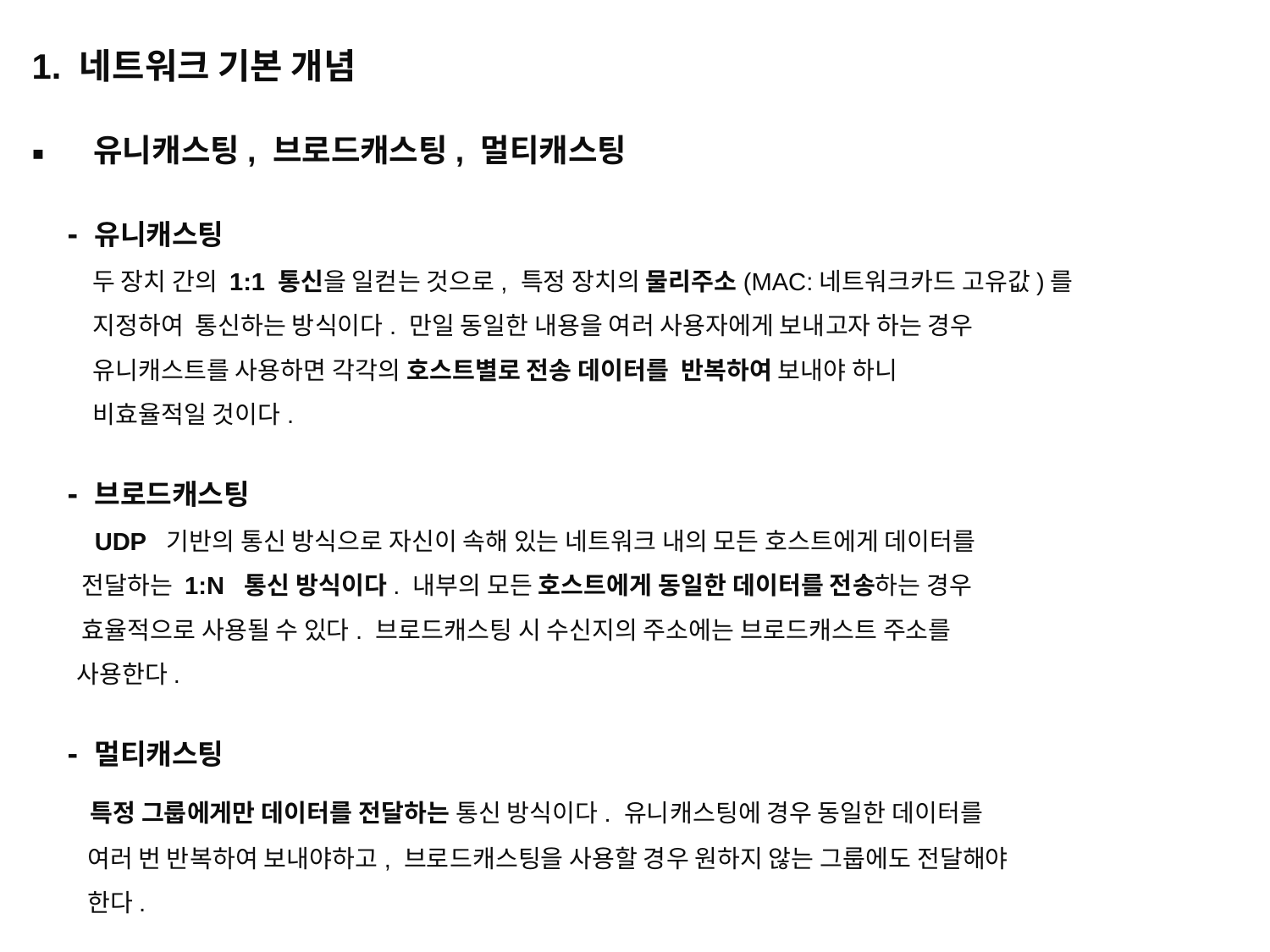

1. 네트워크 기본 개념

  유니캐스팅, 브로드캐스팅, 멀티캐스팅

    - 유니캐스팅
          두 장치 간의 1:1 통신을 일컫는 것으로, 특정 장치의 물리주소(MAC:네트워크카드 고유값)를
          지정하여  통신하는 방식이다. 만일 동일한 내용을 여러 사용자에게 보내고자 하는 경우
          유니캐스트를 사용하면 각각의 호스트별로 전송 데이터를  반복하여 보내야 하니
          비효율적일 것이다.

    - 브로드캐스팅
         UDP  기반의 통신 방식으로 자신이 속해 있는 네트워크 내의 모든 호스트에게 데이터를
        전달하는 1:N  통신 방식이다. 내부의 모든 호스트에게 동일한 데이터를 전송하는 경우
        효율적으로 사용될 수 있다. 브로드캐스팅 시 수신지의 주소에는 브로드캐스트 주소를
       사용한다.

    - 멀티캐스팅
       특정 그룹에게만 데이터를 전달하는 통신 방식이다. 유니캐스팅에 경우 동일한 데이터를
         여러 번 반복하여 보내야하고, 브로드캐스팅을 사용할 경우 원하지 않는 그룹에도 전달해야
         한다.